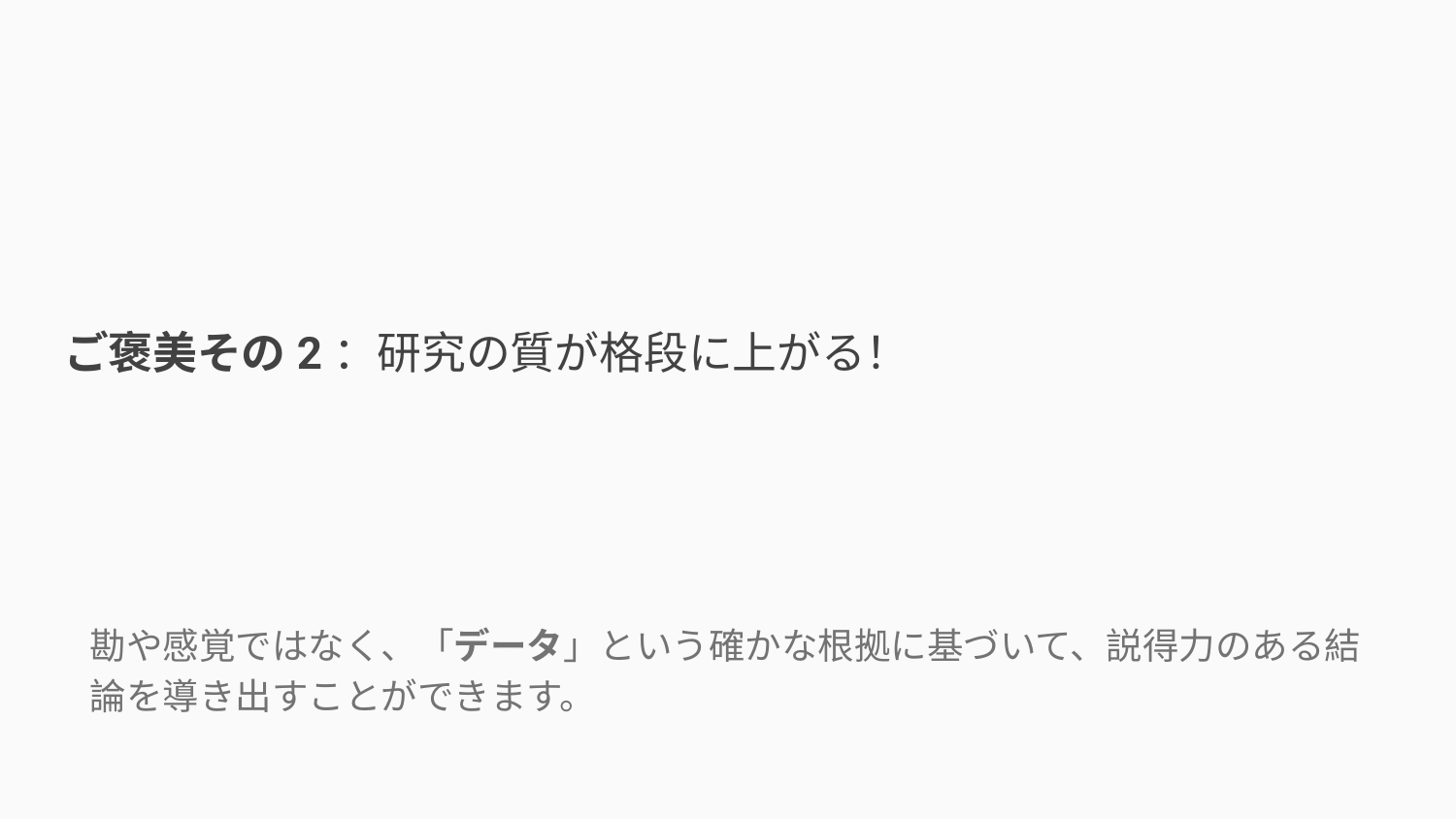

# ご褒美その2：研究の質が格段に上がる！

勘や感覚ではなく、「データ」という確かな根拠に基づいて、説得力のある結論を導き出すことができます。